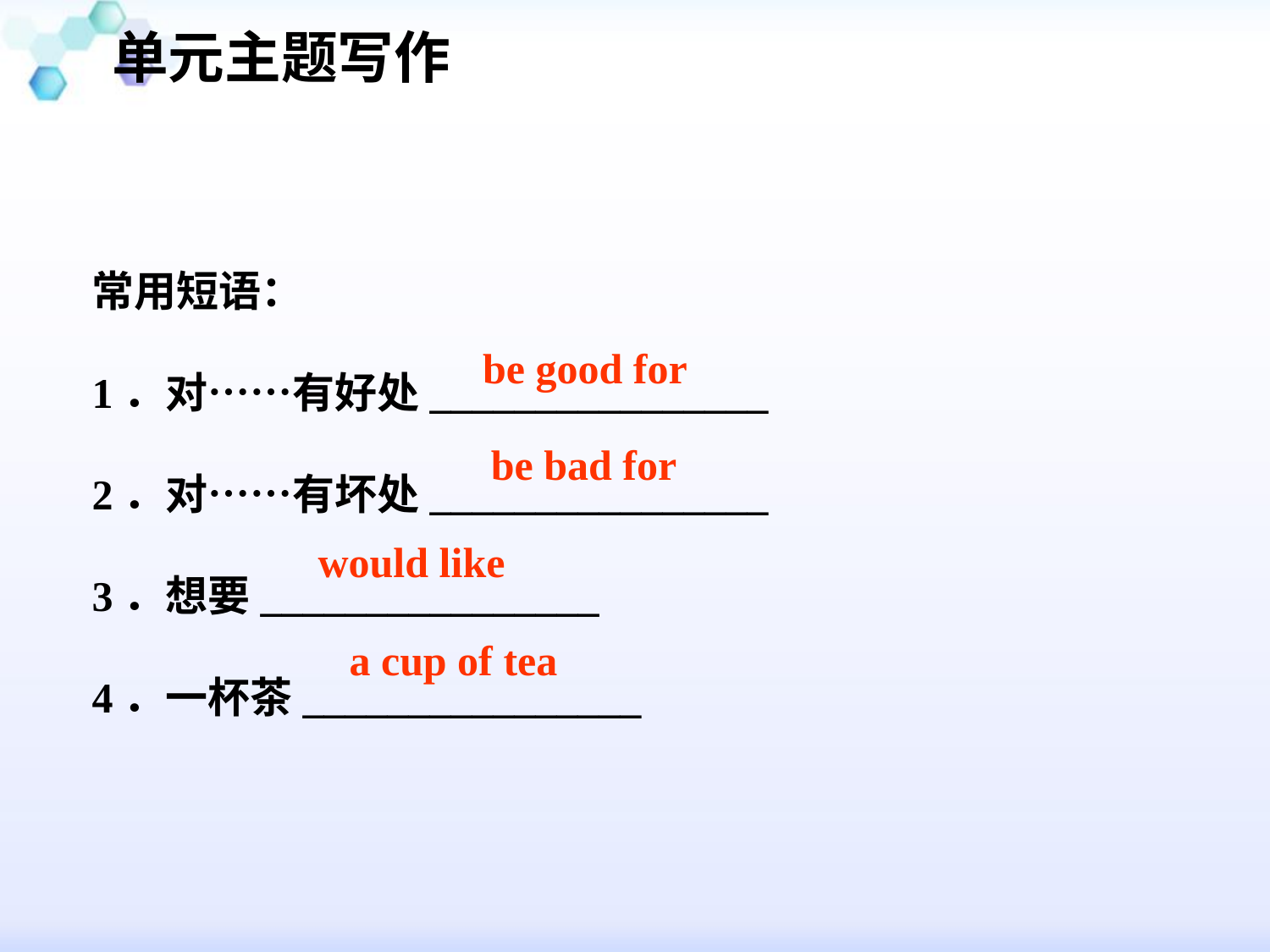

单元主题写作
#
常用短语：
1．对……有好处________________
2．对……有坏处________________
3．想要________________
4．一杯茶________________
be good for
be bad for
would like
a cup of tea